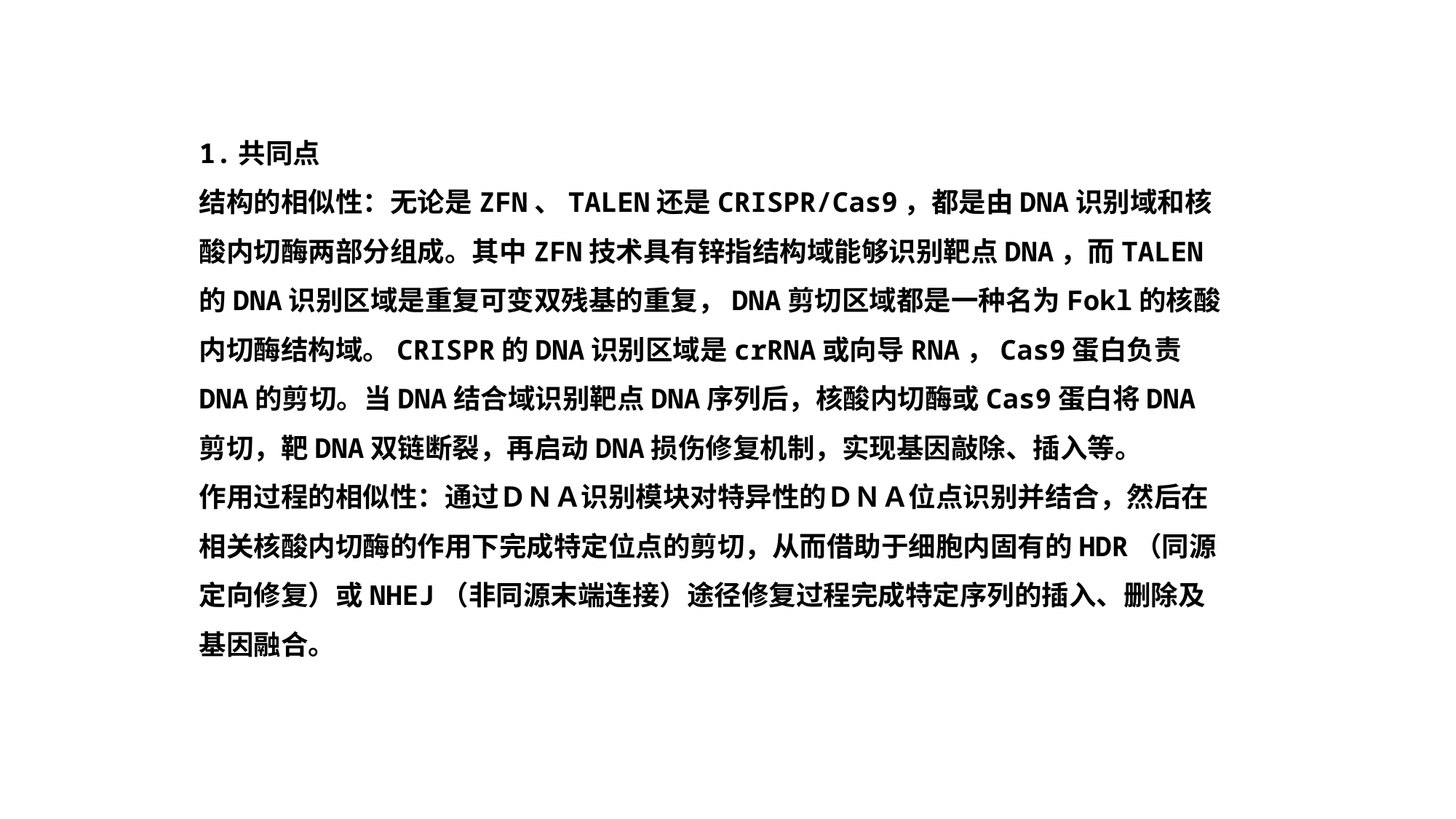

1.共同点
结构的相似性：无论是ZFN、TALEN还是CRISPR/Cas9，都是由DNA识别域和核酸内切酶两部分组成。其中ZFN技术具有锌指结构域能够识别靶点DNA，而TALEN的DNA识别区域是重复可变双残基的重复，DNA剪切区域都是一种名为Fokl的核酸内切酶结构域。CRISPR的DNA识别区域是crRNA或向导RNA，Cas9蛋白负责DNA的剪切。当DNA结合域识别靶点DNA序列后，核酸内切酶或Cas9蛋白将DNA剪切，靶DNA双链断裂，再启动DNA损伤修复机制，实现基因敲除、插入等。
作用过程的相似性：通过ＤＮＡ识别模块对特异性的ＤＮＡ位点识别并结合，然后在相关核酸内切酶的作用下完成特定位点的剪切，从而借助于细胞内固有的HDR（同源定向修复）或NHEJ（非同源末端连接）途径修复过程完成特定序列的插入、删除及基因融合。